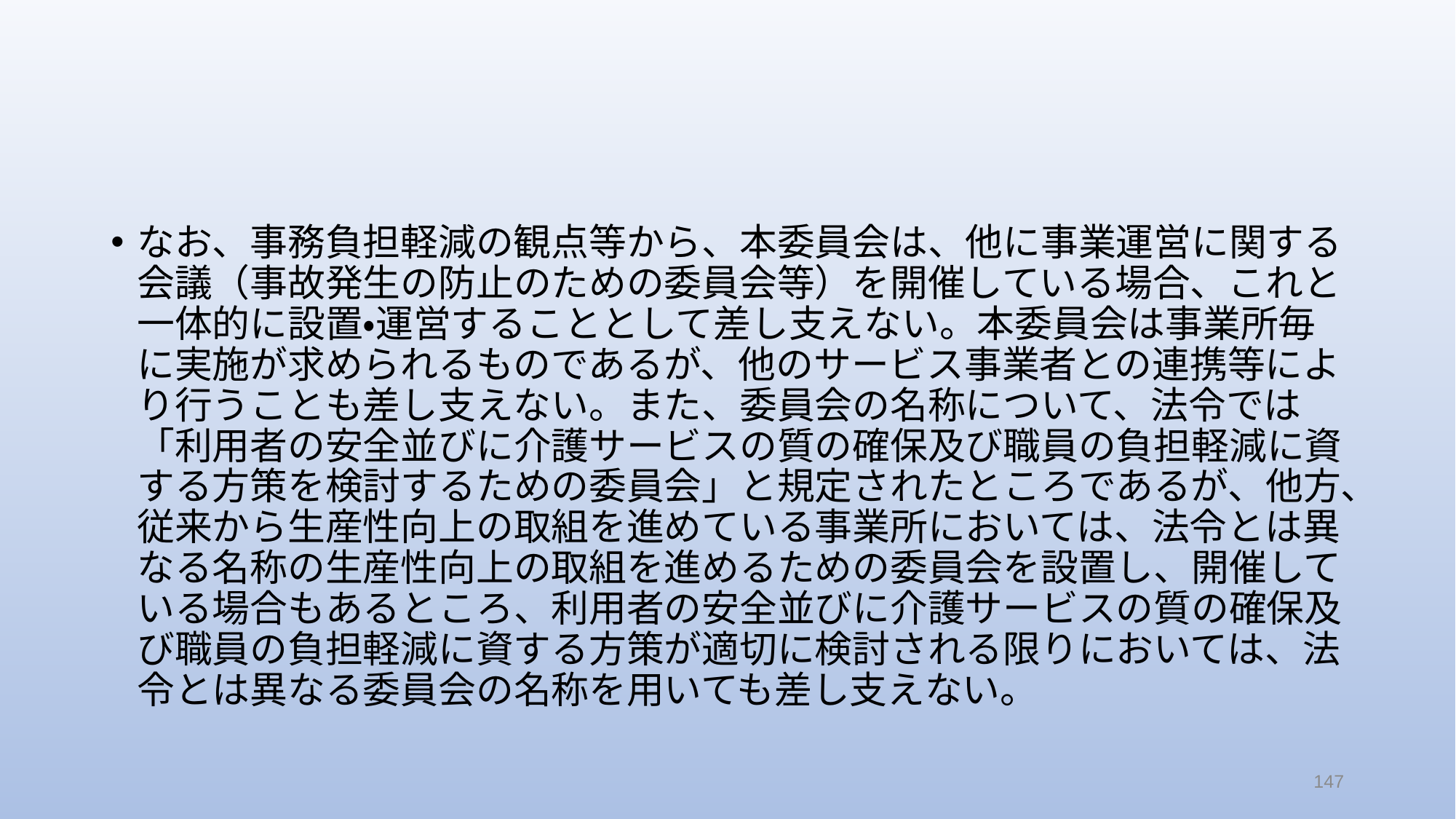

#
なお、事務負担軽減の観点等から、本委員会は、他に事業運営に関する会議（事故発生の防止のための委員会等）を開催している場合、これと一体的に設置・運営することとして差し支えない。本委員会は事業所毎に実施が求められるものであるが、他のサービス事業者との連携等により行うことも差し支えない。また、委員会の名称について、法令では「利用者の安全並びに介護サービスの質の確保及び職員の負担軽減に資する方策を検討するための委員会」と規定されたところであるが、他方、従来から生産性向上の取組を進めている事業所においては、法令とは異なる名称の生産性向上の取組を進めるための委員会を設置し、開催している場合もあるところ、利用者の安全並びに介護サービスの質の確保及び職員の負担軽減に資する方策が適切に検討される限りにおいては、法令とは異なる委員会の名称を用いても差し支えない。
147